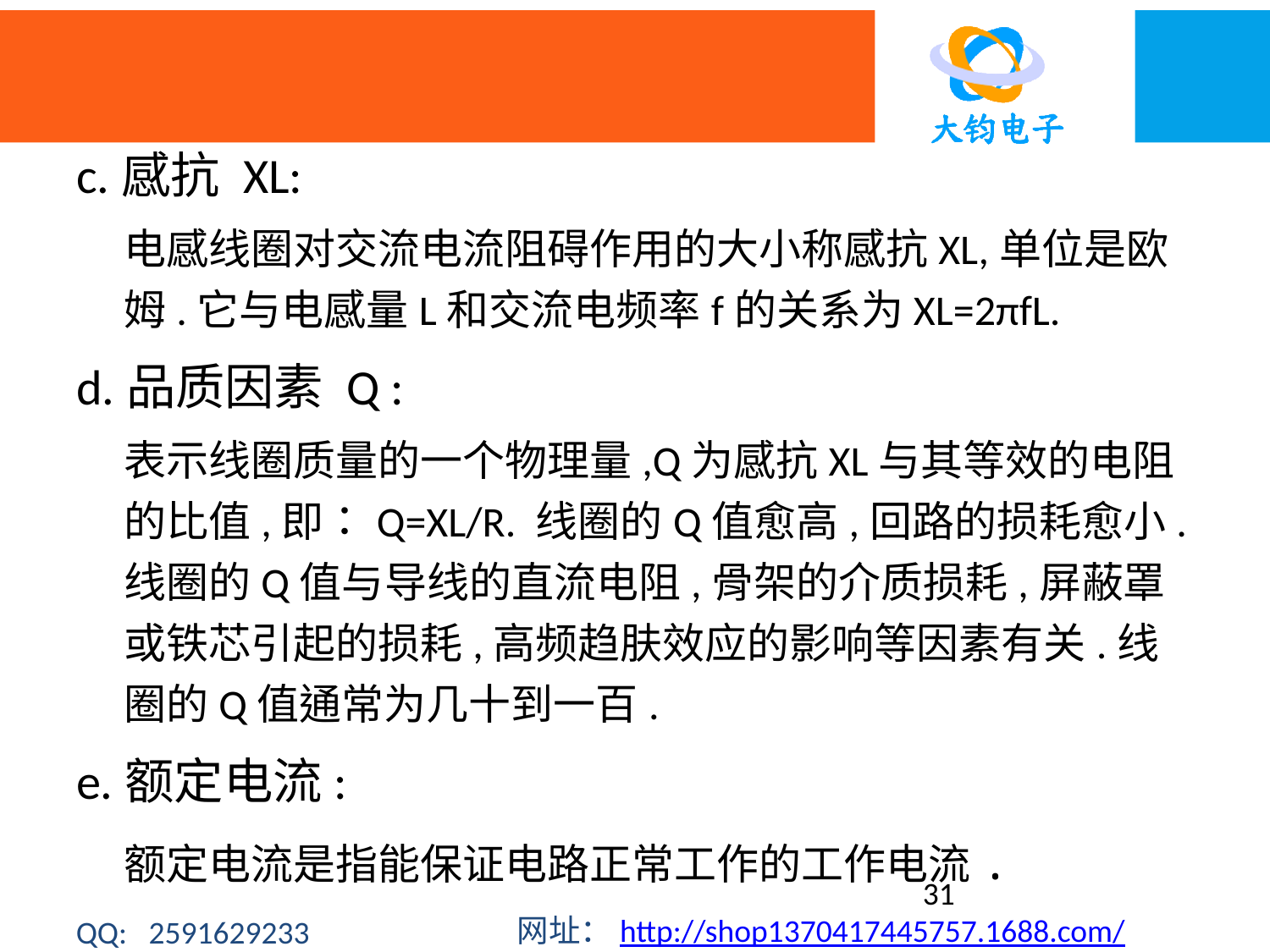

c.感抗 XL:
	电感线圈对交流电流阻碍作用的大小称感抗XL,单位是欧姆.它与电感量L和交流电频率f的关系为XL=2πfL.
d.品质因素 Q :
	表示线圈质量的一个物理量,Q为感抗XL与其等效的电阻的比值,即：Q=XL/R. 线圈的Q值愈高,回路的损耗愈小.线圈的Q值与导线的直流电阻,骨架的介质损耗,屏蔽罩或铁芯引起的损耗,高频趋肤效应的影响等因素有关.线圈的Q值通常为几十到一百.
e.额定电流:
	额定电流是指能保证电路正常工作的工作电流.

31